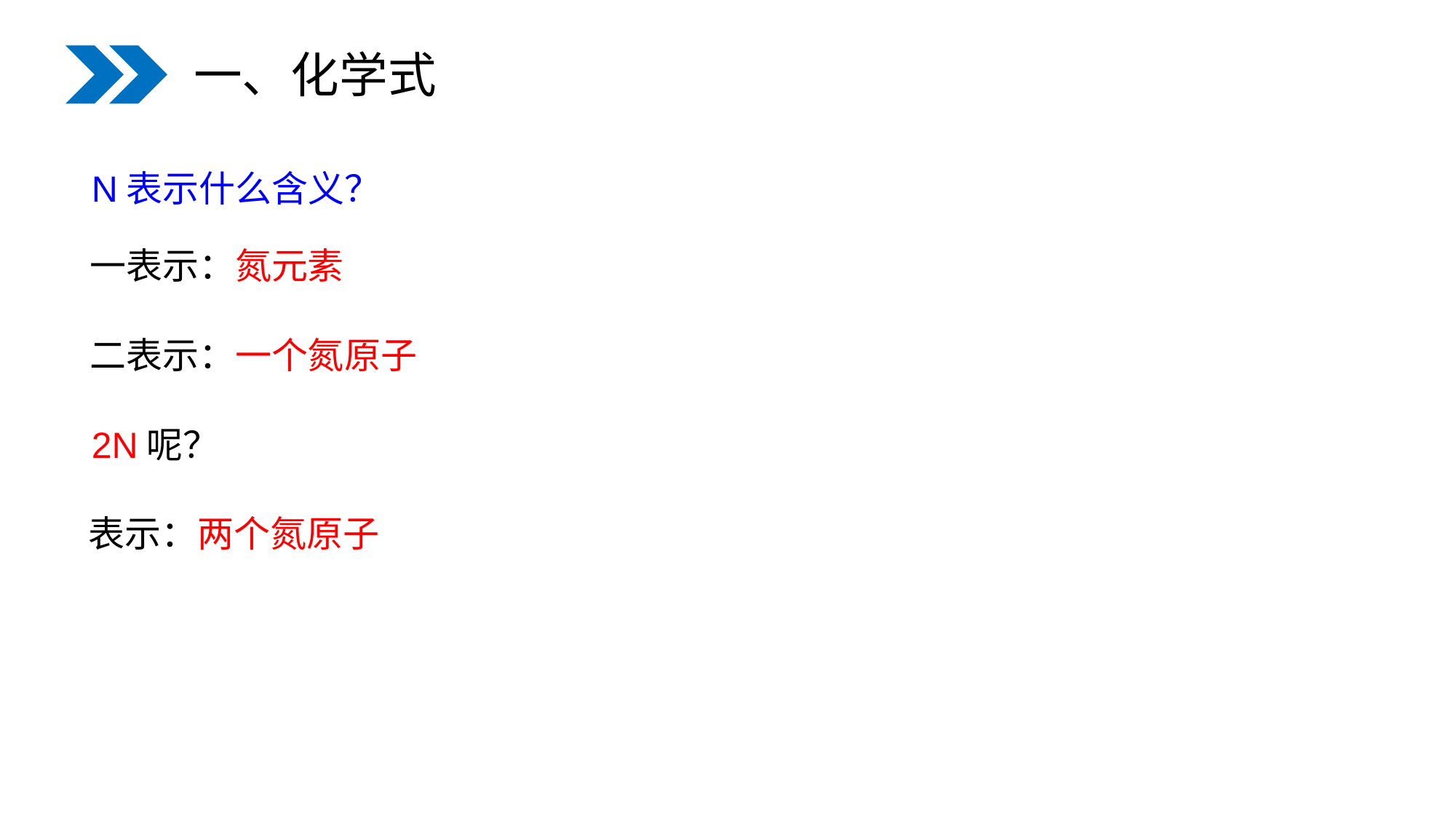

一、化学式
N表示什么含义？
一表示：氮元素
二表示：一个氮原子
2N呢？
表示：两个氮原子